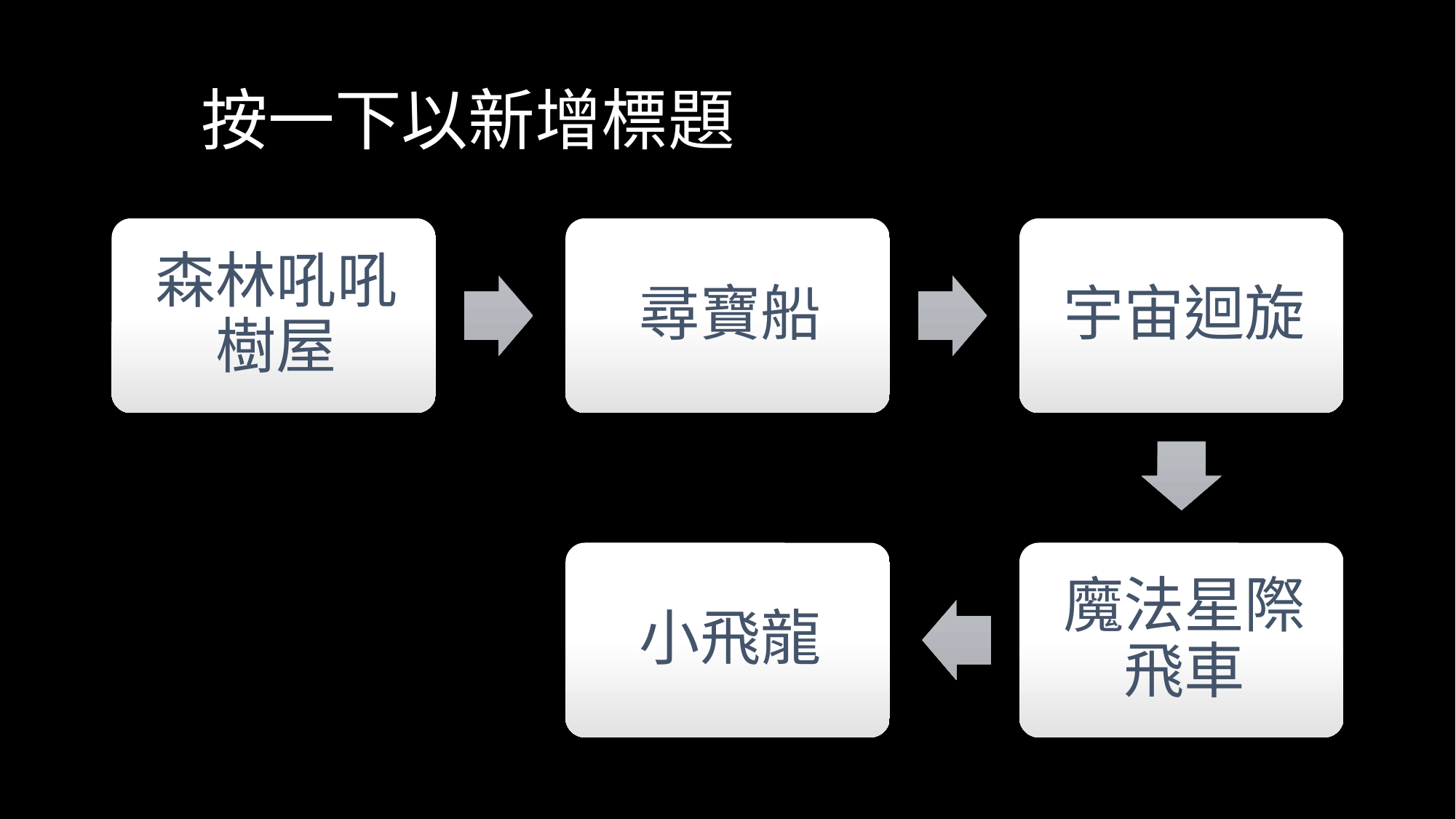

# 按一下以新增標題
森林吼吼樹屋

尋寶船

宇宙迴旋

魔法星際飛車

小飛龍